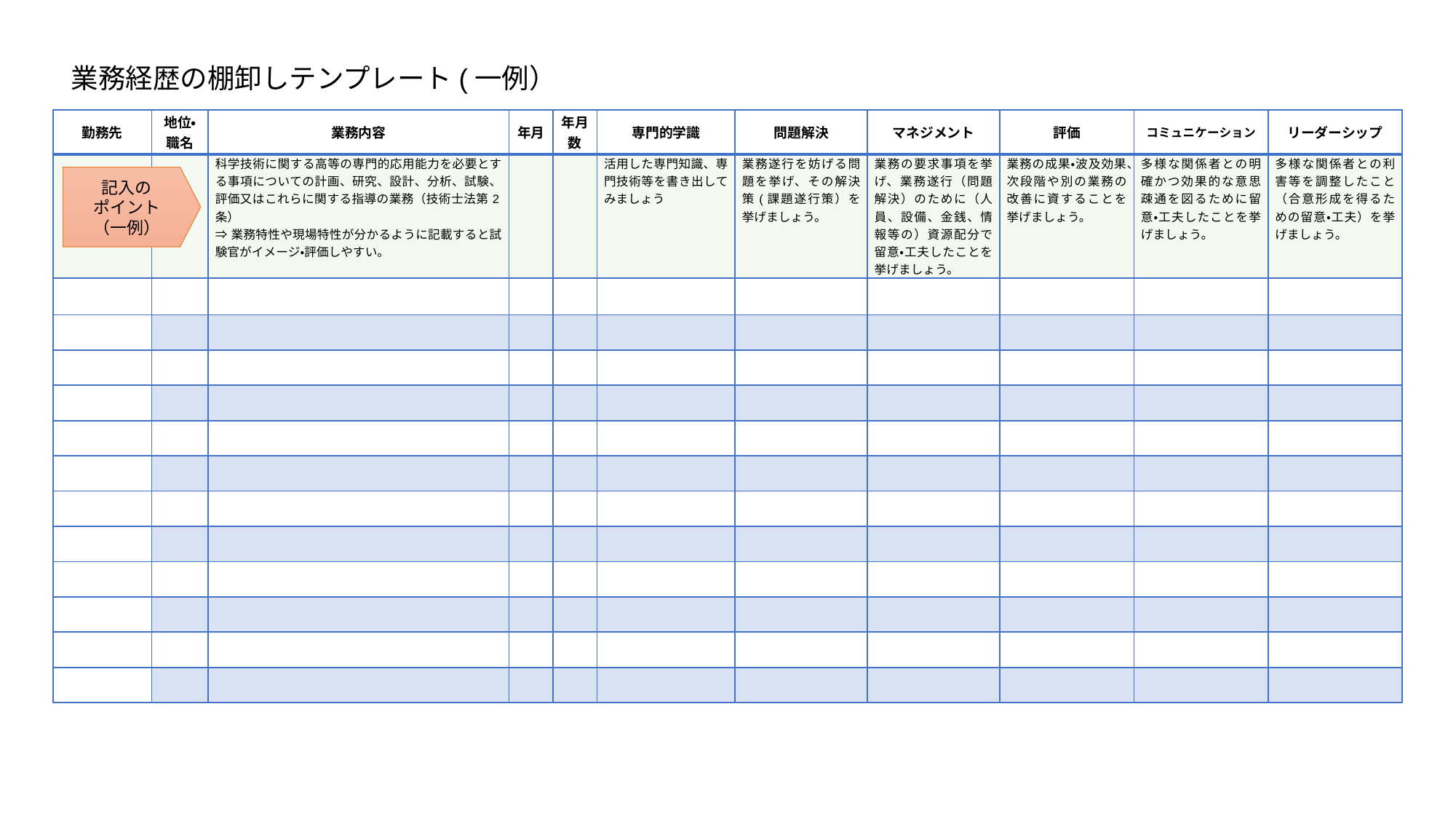

業務経歴の棚卸しテンプレート(一例）
| 勤務先 | 地位・職名 | 業務内容 | 年月 | 年月数 | 専門的学識 | 問題解決 | マネジメント | 評価 | コミュニケーション | リーダーシップ |
| --- | --- | --- | --- | --- | --- | --- | --- | --- | --- | --- |
|  |  | 科学技術に関する高等の専門的応用能力を必要とする事項についての計画、研究、設計、分析、試験、評価又はこれらに関する指導の業務（技術士法第2条） ⇒業務特性や現場特性が分かるように記載すると試験官がイメージ・評価しやすい。 |  |  | 活用した専門知識、専門技術等を書き出してみましょう | 業務遂行を妨げる問題を挙げ、その解決策(課題遂行策）を挙げましょう。 | 業務の要求事項を挙げ、業務遂行（問題解決）のために（人員、設備、金銭、情報等の）資源配分で留意・工夫したことを挙げましょう。 | 業務の成果・波及効果、次段階や別の業務の改善に資することを挙げましょう。 | 多様な関係者との明確かつ効果的な意思疎通を図るために留意・工夫したことを挙げましょう。 | 多様な関係者との利害等を調整したこと（合意形成を得るための留意・工夫）を挙げましょう。 |
|  |  |  |  |  |  |  |  |  |  |  |
|  |  |  |  |  |  |  |  |  |  |  |
|  |  |  |  |  |  |  |  |  |  |  |
|  |  |  |  |  |  |  |  |  |  |  |
|  |  |  |  |  |  |  |  |  |  |  |
|  |  |  |  |  |  |  |  |  |  |  |
|  |  |  |  |  |  |  |  |  |  |  |
|  |  |  |  |  |  |  |  |  |  |  |
|  |  |  |  |  |  |  |  |  |  |  |
|  |  |  |  |  |  |  |  |  |  |  |
|  |  |  |  |  |  |  |  |  |  |  |
|  |  |  |  |  |  |  |  |  |  |  |
記入の
ポイント
（一例）